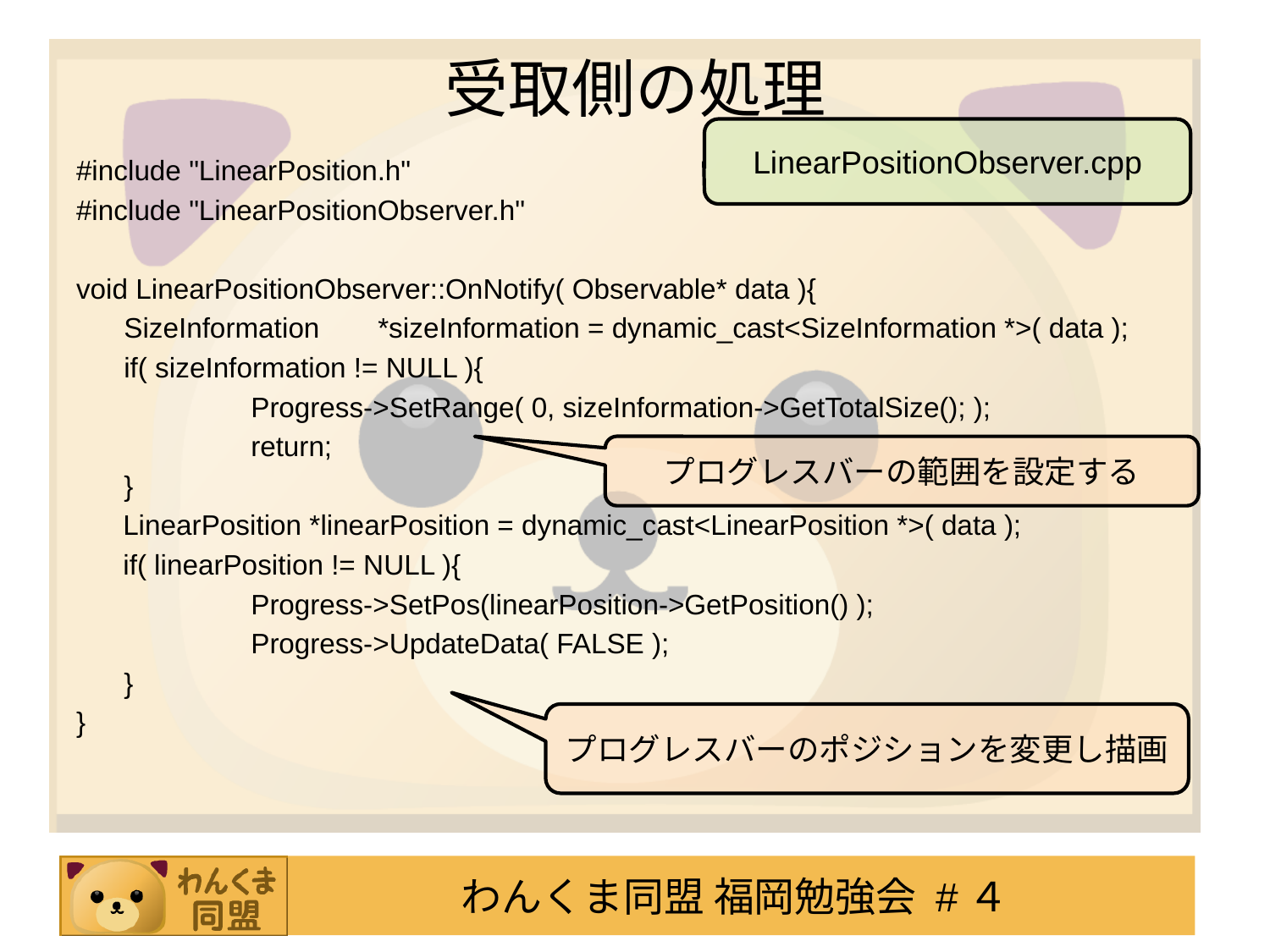

# 受取側の処理
LinearPositionObserver.cpp
#include "LinearPosition.h"
#include "LinearPositionObserver.h"

void LinearPositionObserver::OnNotify( Observable* data ){
	SizeInformation	*sizeInformation = dynamic_cast<SizeInformation *>( data );
	if( sizeInformation != NULL ){
		Progress->SetRange( 0, sizeInformation->GetTotalSize(); );
		return;
	}
      LinearPosition *linearPosition = dynamic_cast<LinearPosition *>( data );
      if( linearPosition != NULL ){
		Progress->SetPos(linearPosition->GetPosition() );
		Progress->UpdateData( FALSE );
	}
}
プログレスバーの範囲を設定する
プログレスバーのポジションを変更し描画